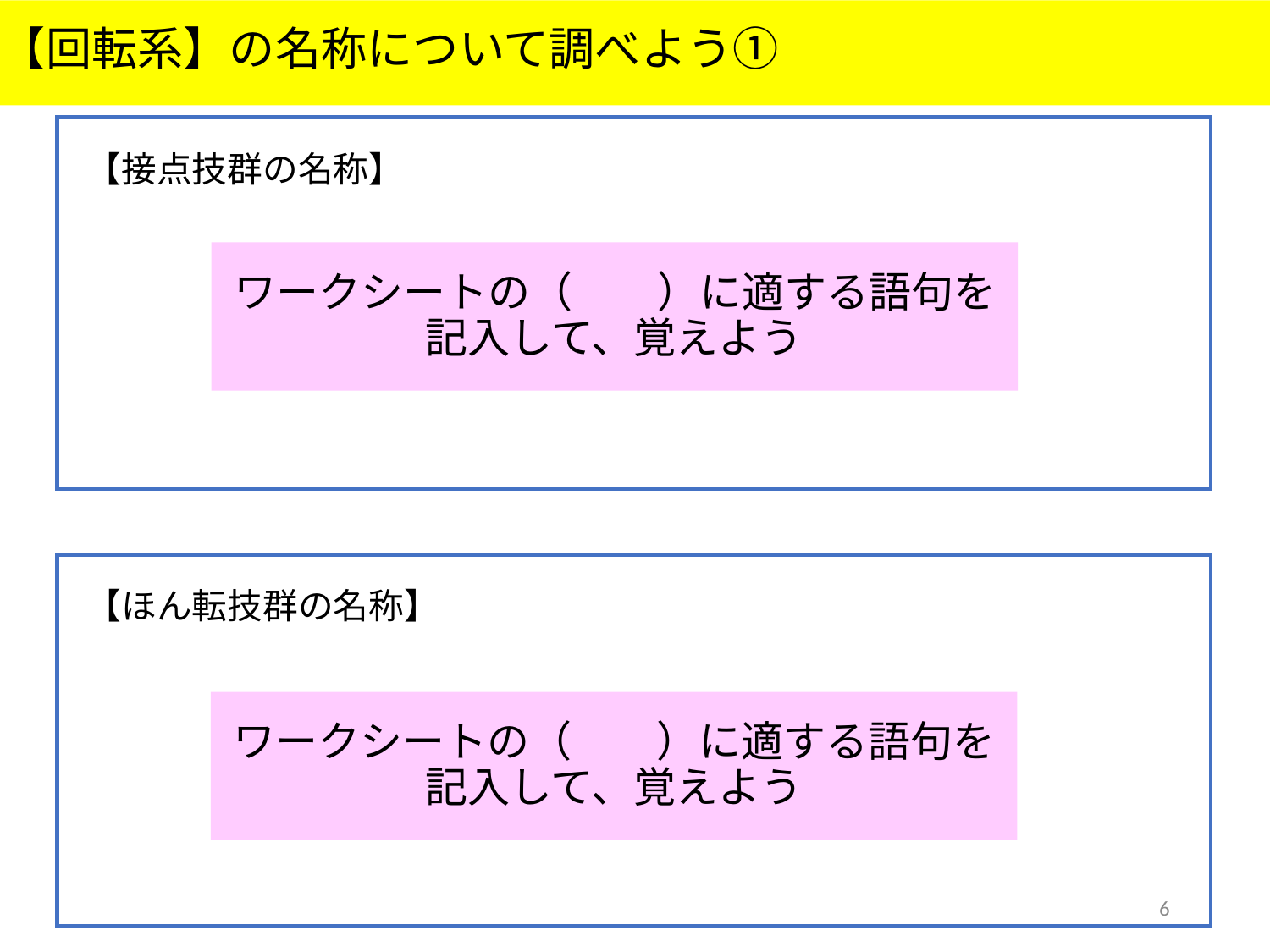

【回転系】の名称について調べよう①

# 【接点技群の名称】

ワークシートの（　　）に適する語句を記入して、覚えよう

【ほん転技群の名称】
ワークシートの（　　）に適する語句を記入して、覚えよう
6